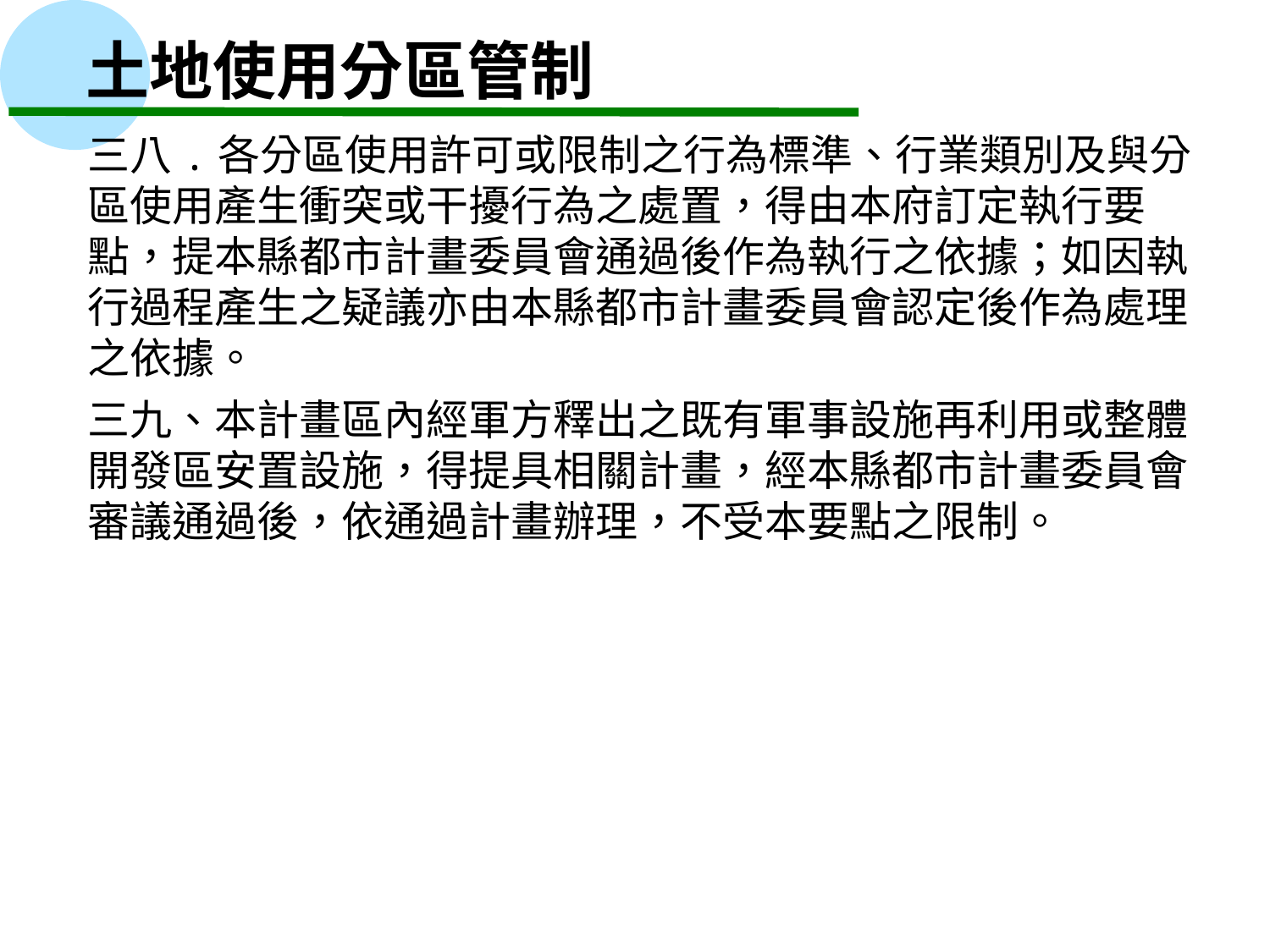

土地使用分區管制

三八.各分區使用許可或限制之行為標準、行業類別及與分區使用產生衝突或干擾行為之處置，得由本府訂定執行要點，提本縣都市計畫委員會通過後作為執行之依據；如因執行過程產生之疑議亦由本縣都市計畫委員會認定後作為處理之依據。
三九、本計畫區內經軍方釋出之既有軍事設施再利用或整體開發區安置設施，得提具相關計畫，經本縣都市計畫委員會審議通過後，依通過計畫辦理，不受本要點之限制。